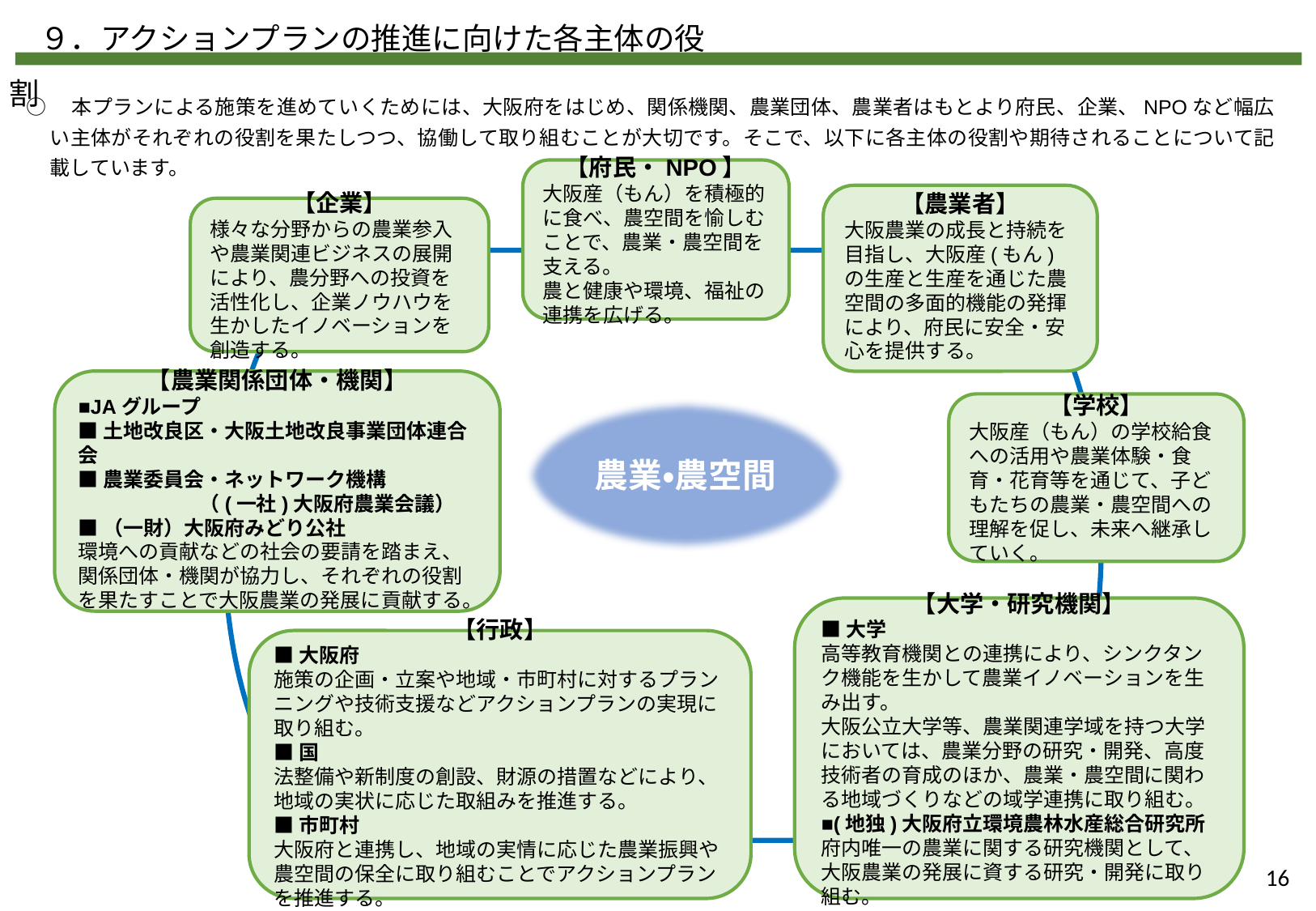

９．アクションプランの推進に向けた各主体の役割

○　本プランによる施策を進めていくためには、大阪府をはじめ、関係機関、農業団体、農業者はもとより府民、企業、NPOなど幅広い主体がそれぞれの役割を果たしつつ、協働して取り組むことが大切です。そこで、以下に各主体の役割や期待されることについて記載しています。
【府民・NPO】
大阪産（もん）を積極的に食べ、農空間を愉しむことで、農業・農空間を支える。
農と健康や環境、福祉の連携を広げる。
【農業者】
大阪農業の成長と持続を目指し、大阪産(もん)の生産と生産を通じた農空間の多面的機能の発揮により、府民に安全・安心を提供する。
【企業】
様々な分野からの農業参入や農業関連ビジネスの展開により、農分野への投資を活性化し、企業ノウハウを生かしたイノベーションを創造する。

【農業関係団体・機関】
■JAグループ
■土地改良区・大阪土地改良事業団体連合会
■農業委員会・ネットワーク機構
　　　　　　（(一社)大阪府農業会議）
■（一財）大阪府みどり公社
環境への貢献などの社会の要請を踏まえ、関係団体・機関が協力し、それぞれの役割を果たすことで大阪農業の発展に貢献する。
【学校】
大阪産（もん）の学校給食への活用や農業体験・食育・花育等を通じて、子どもたちの農業・農空間への理解を促し、未来へ継承していく。
農業・農空間
【大学・研究機関】
■大学
高等教育機関との連携により、シンクタンク機能を生かして農業イノベーションを生み出す。
大阪公立大学等、農業関連学域を持つ大学においては、農業分野の研究・開発、高度技術者の育成のほか、農業・農空間に関わる地域づくりなどの域学連携に取り組む。
■(地独)大阪府立環境農林水産総合研究所
府内唯一の農業に関する研究機関として、大阪農業の発展に資する研究・開発に取り組む。
【行政】
■大阪府
施策の企画・立案や地域・市町村に対するプランニングや技術支援などアクションプランの実現に取り組む。
■国
法整備や新制度の創設、財源の措置などにより、地域の実状に応じた取組みを推進する。
■市町村
大阪府と連携し、地域の実情に応じた農業振興や農空間の保全に取り組むことでアクションプランを推進する。
16